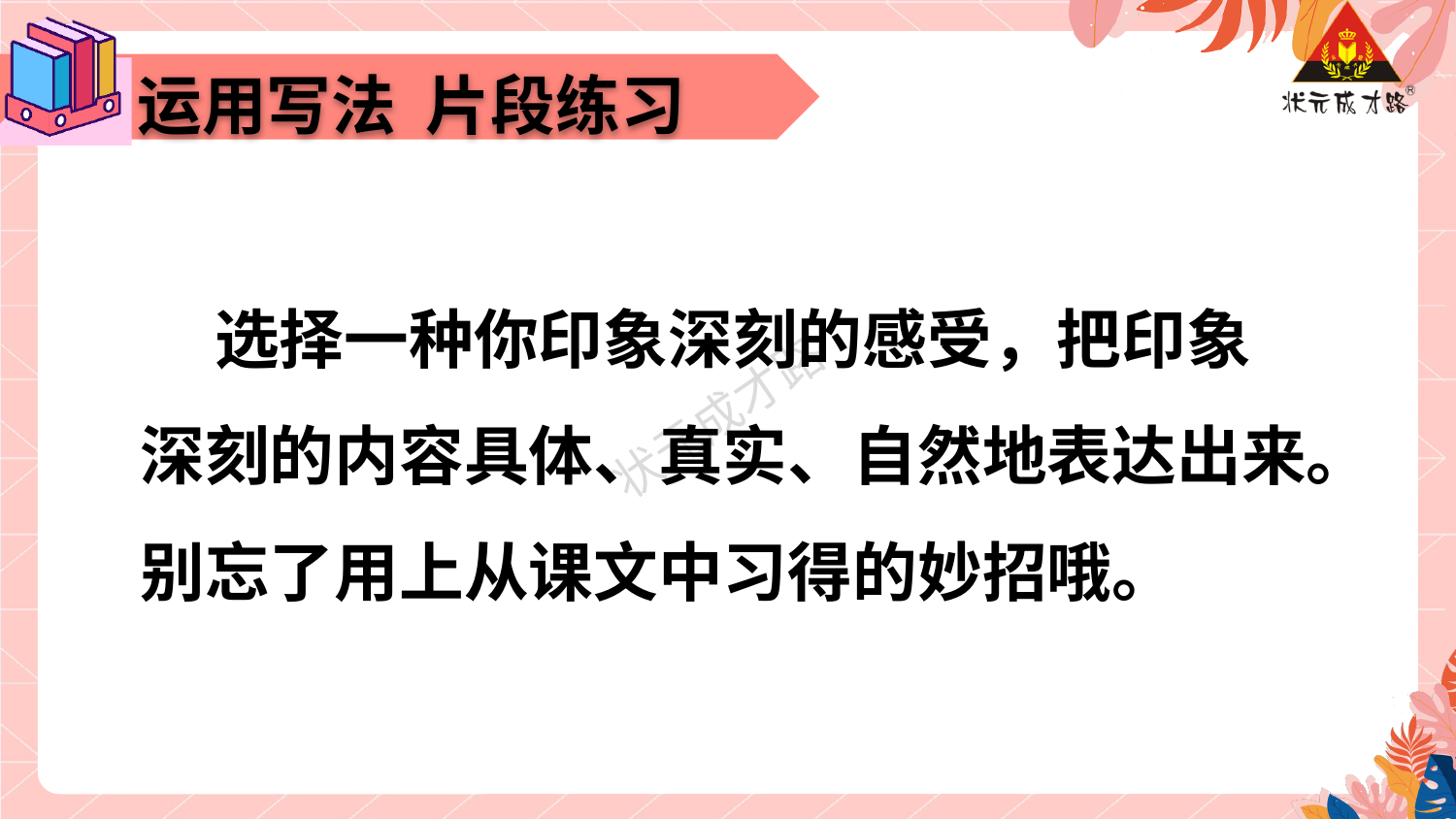

运用写法  片段练习
    选择一种你印象深刻的感受，把印象
深刻的内容具体、真实、自然地表达出来。别忘了用上从课文中习得的妙招哦。